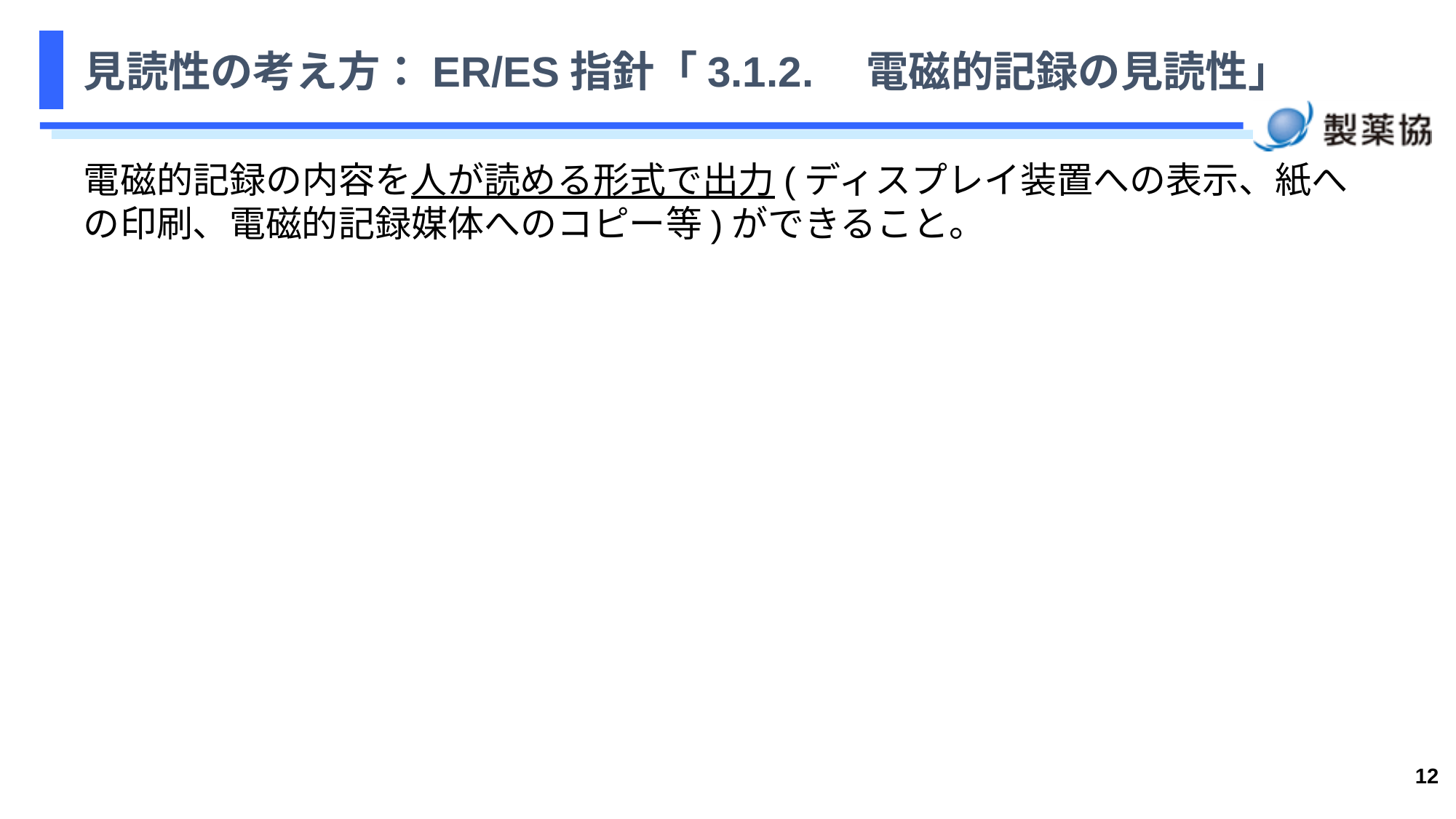

# 見読性の考え方：ER/ES指針「3.1.2.　電磁的記録の見読性」
電磁的記録の内容を人が読める形式で出力(ディスプレイ装置への表示、紙への印刷、電磁的記録媒体へのコピー等)ができること。
12